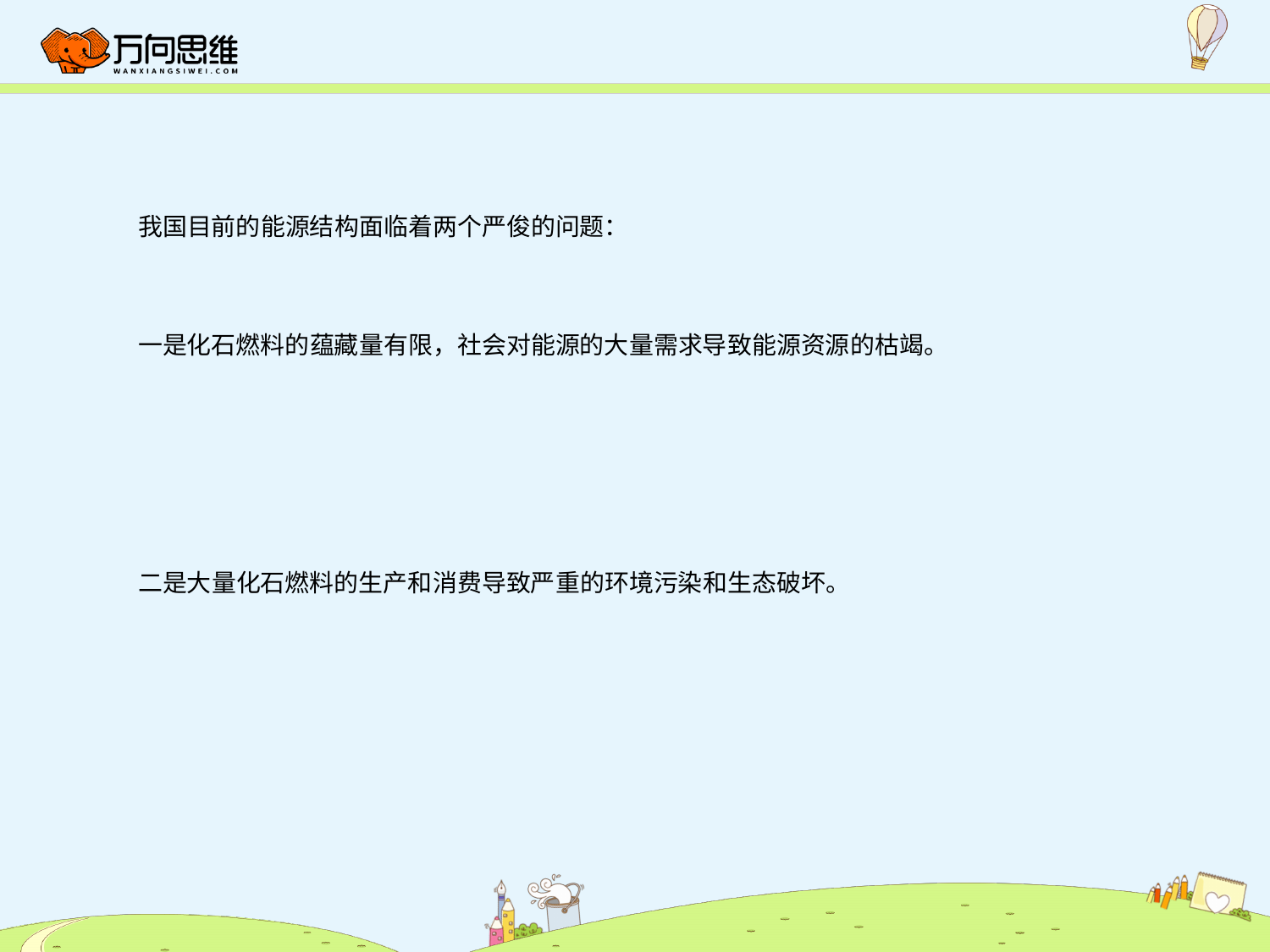

我国目前的能源结构面临着两个严俊的问题：
一是化石燃料的蕴藏量有限，社会对能源的大量需求导致能源资源的枯竭。
二是大量化石燃料的生产和消费导致严重的环境污染和生态破坏。